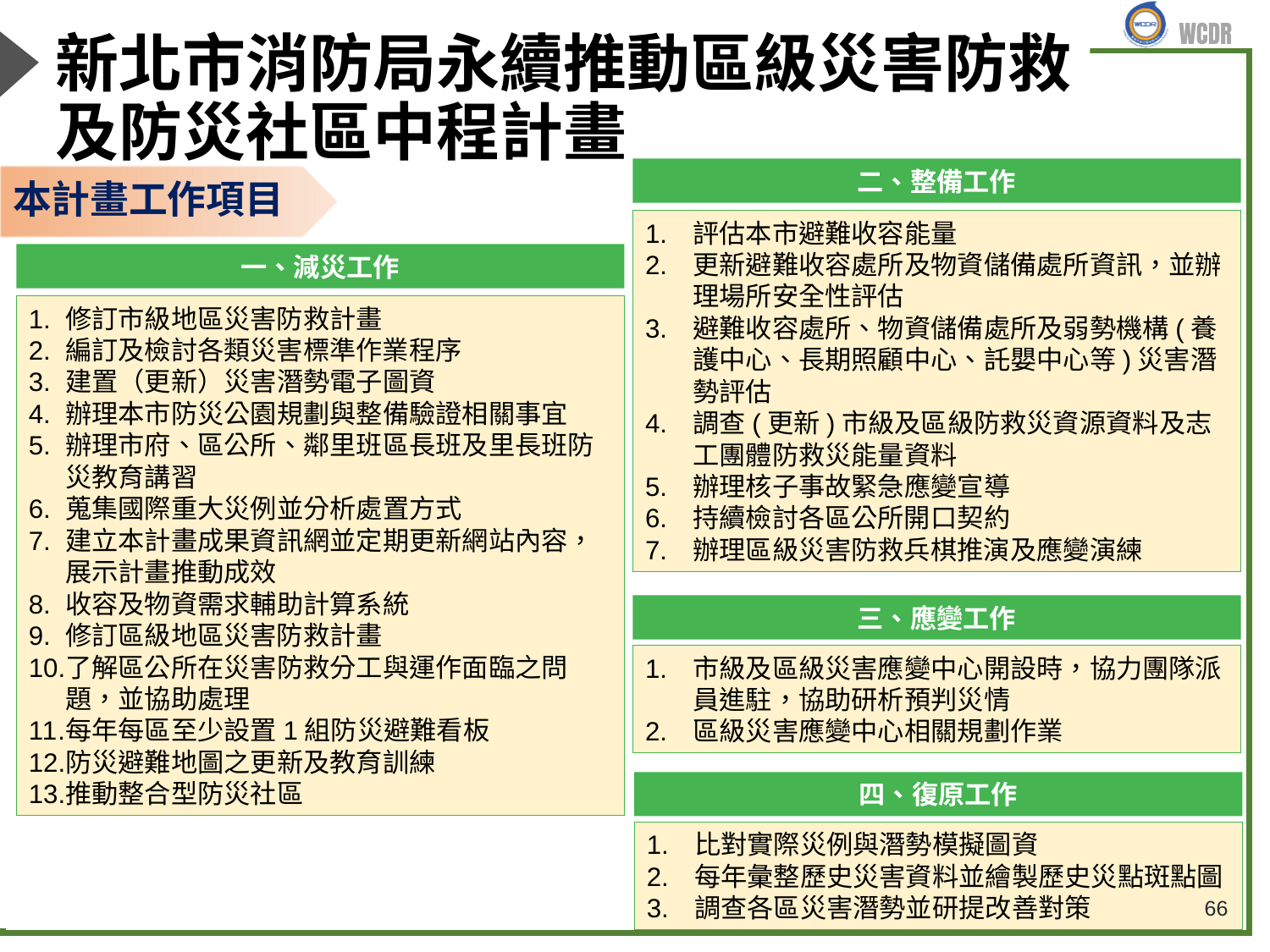

# 新北市消防局永續推動區級災害防救及防災社區中程計畫
二、整備工作
評估本市避難收容能量
更新避難收容處所及物資儲備處所資訊，並辦理場所安全性評估
避難收容處所、物資儲備處所及弱勢機構(養護中心、長期照顧中心、託嬰中心等)災害潛勢評估
調查(更新)市級及區級防救災資源資料及志工團體防救災能量資料
辦理核子事故緊急應變宣導
持續檢討各區公所開口契約
辦理區級災害防救兵棋推演及應變演練
本計畫工作項目
一、減災工作
修訂市級地區災害防救計畫
編訂及檢討各類災害標準作業程序
建置（更新）災害潛勢電子圖資
辦理本市防災公園規劃與整備驗證相關事宜
辦理市府、區公所、鄰里班區長班及里長班防災教育講習
蒐集國際重大災例並分析處置方式
建立本計畫成果資訊網並定期更新網站內容，展示計畫推動成效
收容及物資需求輔助計算系統
修訂區級地區災害防救計畫
了解區公所在災害防救分工與運作面臨之問題，並協助處理
每年每區至少設置1組防災避難看板
防災避難地圖之更新及教育訓練
推動整合型防災社區
三、應變工作
市級及區級災害應變中心開設時，協力團隊派員進駐，協助研析預判災情
區級災害應變中心相關規劃作業
四、復原工作
比對實際災例與潛勢模擬圖資
每年彙整歷史災害資料並繪製歷史災點斑點圖
調查各區災害潛勢並研提改善對策
66